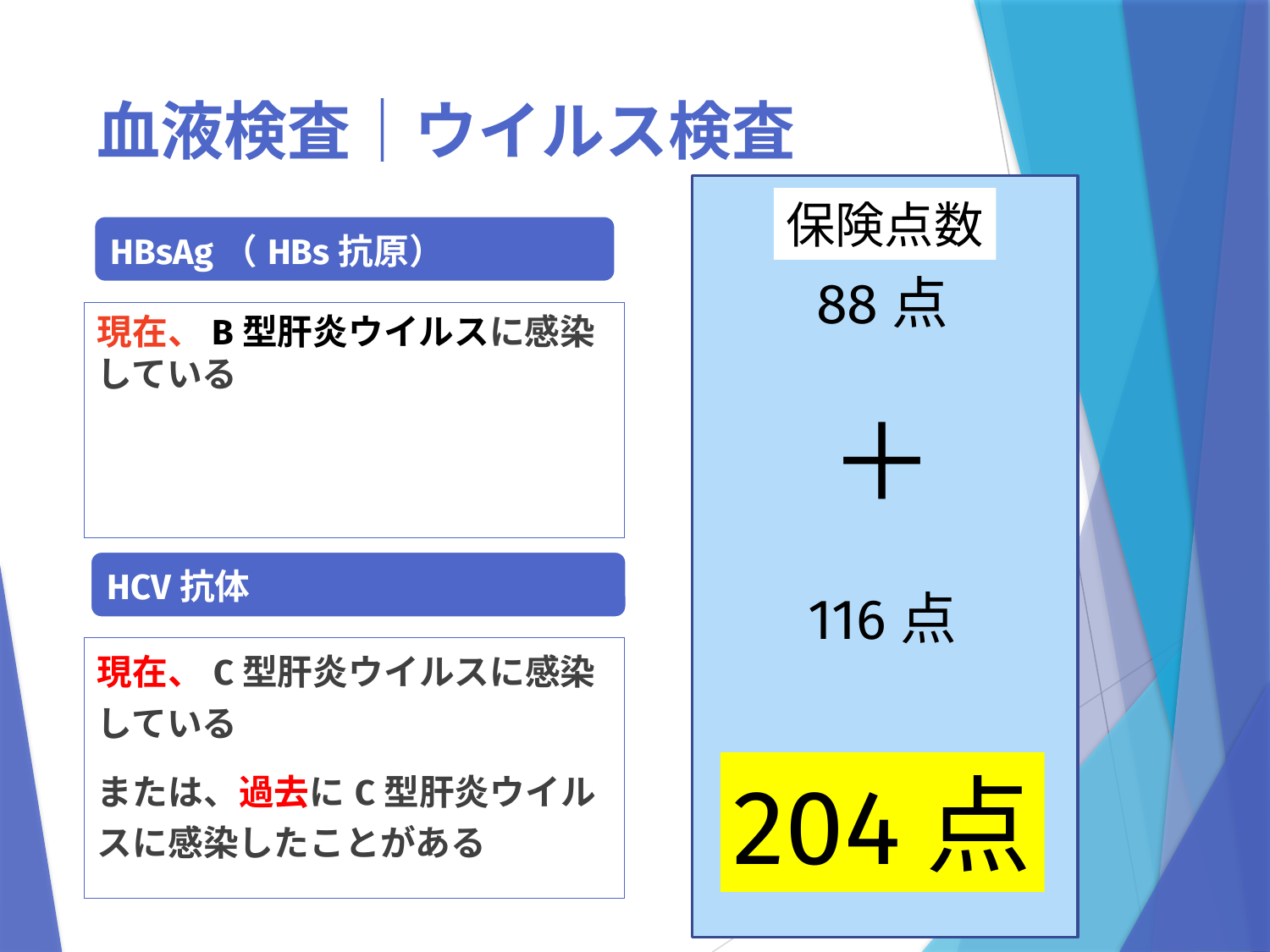

# 血液検査｜ウイルス検査

保険点数
HBsAg（HBs抗原）
88点
現在、B型肝炎ウイルスに感染している
＋
HCV抗体
116点
現在、C型肝炎ウイルスに感染している
または、過去にC型肝炎ウイルスに感染したことがある
204点